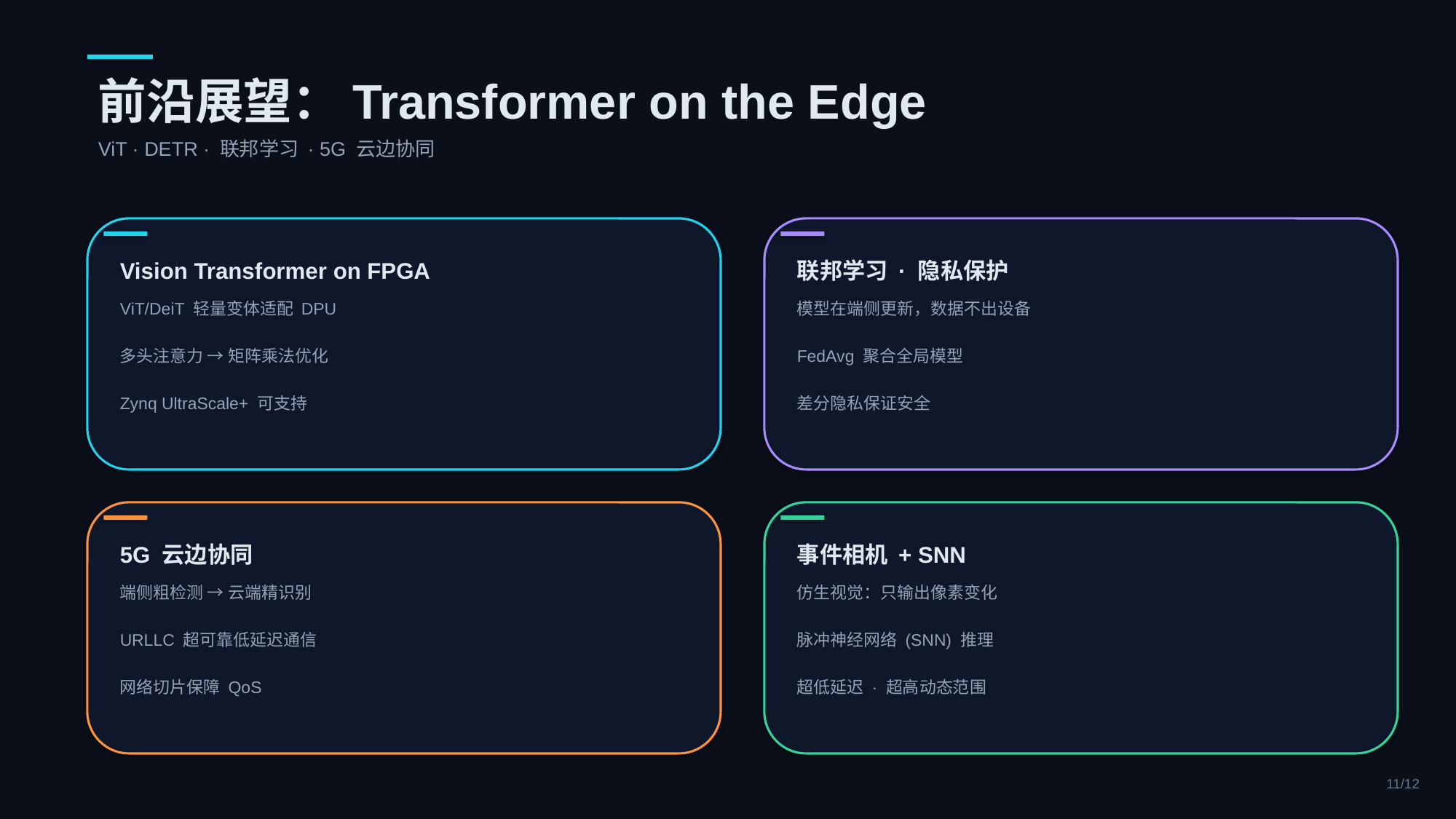

前沿展望：Transformer on the Edge
ViT · DETR · 联邦学习 · 5G 云边协同

Vision Transformer on FPGA
联邦学习 · 隐私保护
ViT/DeiT 轻量变体适配 DPU
多头注意力 → 矩阵乘法优化
Zynq UltraScale+ 可支持
模型在端侧更新，数据不出设备
FedAvg 聚合全局模型
差分隐私保证安全

5G 云边协同
事件相机 + SNN
端侧粗检测 → 云端精识别
URLLC 超可靠低延迟通信
网络切片保障 QoS
仿生视觉：只输出像素变化
脉冲神经网络 (SNN) 推理
超低延迟 · 超高动态范围
11/12